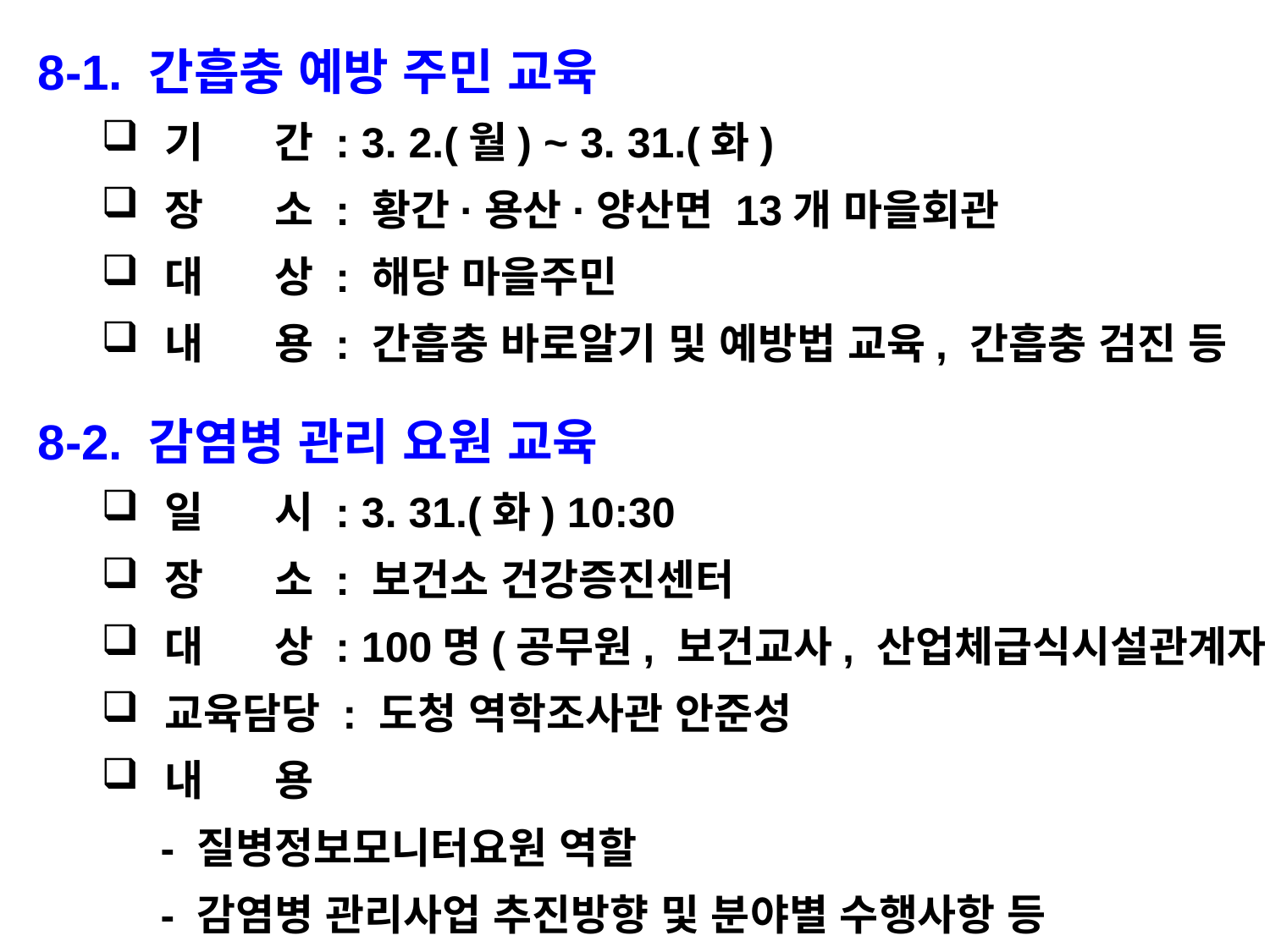

8-1. 간흡충 예방 주민 교육
기      간 : 3. 2.(월) ~ 3. 31.(화)
장      소 : 황간·용산·양산면 13개 마을회관
대      상 : 해당 마을주민
내      용 : 간흡충 바로알기 및 예방법 교육, 간흡충 검진 등
8-2. 감염병 관리 요원 교육
일      시 : 3. 31.(화) 10:30
장      소 : 보건소 건강증진센터
대      상 : 100명(공무원, 보건교사, 산업체급식시설관계자)
교육담당 : 도청 역학조사관 안준성
내      용
     - 질병정보모니터요원 역할
     - 감염병 관리사업 추진방향 및 분야별 수행사항 등